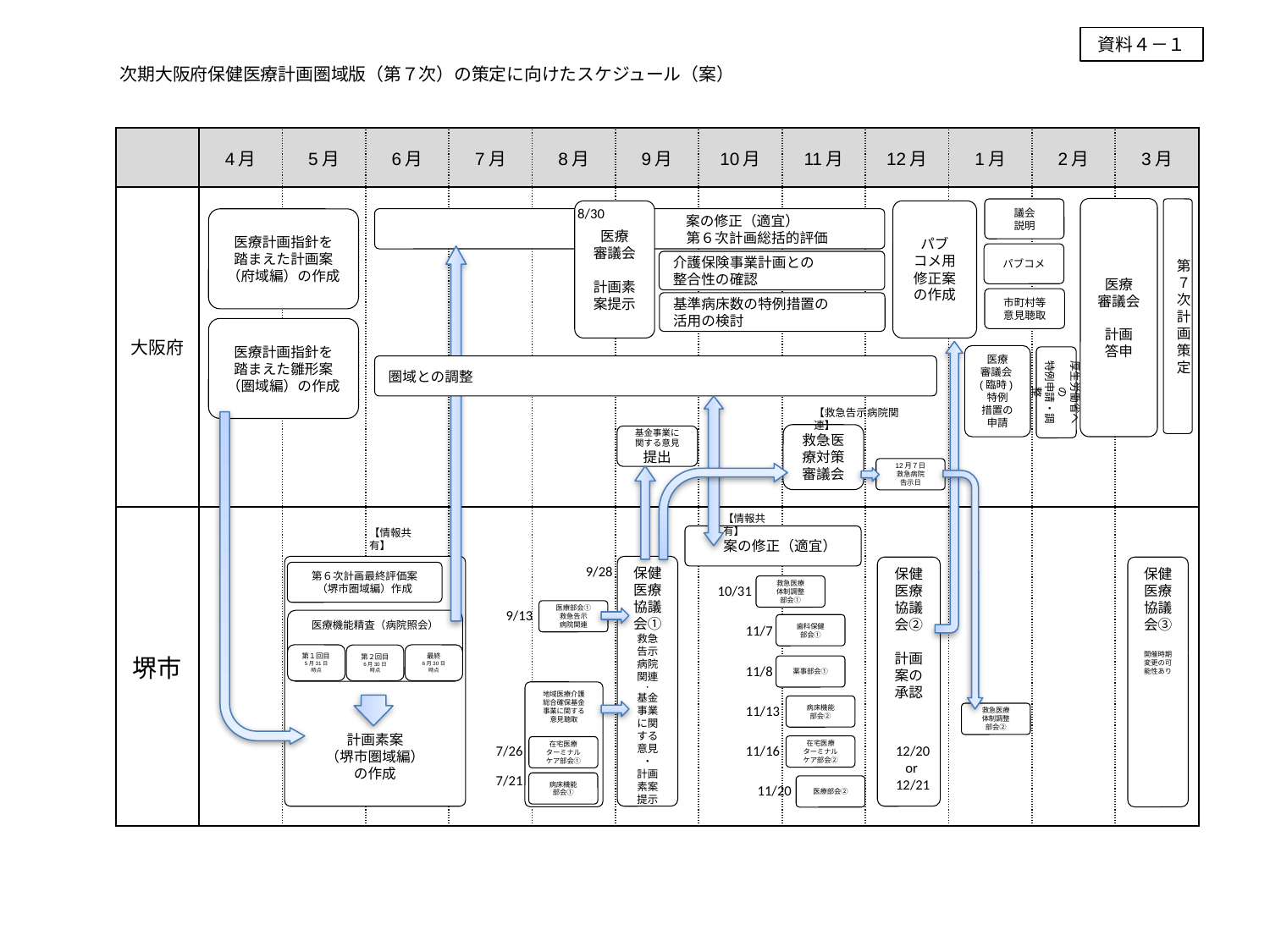

資料４－１
　　　次期大阪府保健医療計画圏域版（第７次）の策定に向けたスケジュール（案）
|  | 4月 | 5月 | 6月 | 7月 | 8月 | 9月 | 10月 | 11月 | 12月 | 1月 | 2月 | 3月 |
| --- | --- | --- | --- | --- | --- | --- | --- | --- | --- | --- | --- | --- |
| 大阪府 |  |  |  |  |  |  |  |  |  |  |  |  |
| 堺市 |  |  |  |  |  |  |  |  |  |  |  |  |
8/30
医療
審議会

計画
答申
議会
説明
第
７
次
計
画
策
定
パブ
コメ用
修正案
の作成
医療
審議会

計画素案提示
　　　　　　　　　　　　　　　　　　　　　案の修正（適宜）
　　　　　　　　　　　　　　　　　　　　　第６次計画総括的評価
医療計画指針を
踏まえた計画案
（府域編）の作成
パブコメ
介護保険事業計画との
整合性の確認
市町村等意見聴取
基準病床数の特例措置の
活用の検討
医療計画指針を
踏まえた雛形案
（圏域編）の作成
医療
審議会(臨時)特例
措置の
申請
厚生労働省への
特例申請・調整
圏域との調整
【救急告示病院関連】

救急医療対策審議会
基金事業に関する意見提出
12月７日
救急病院
告示日

【情報共有】
【情報共有】
　案の修正（適宜）
9/28
計画素案
（堺市圏域編）
の作成

保健
医療
協議会①
救急告示
病院関連
・
基金
事業に関する
意見
・
計画素案提示
保健
医療
協議会②

計画案の承認
保健
医療
協議会③

開催時期変更の可能性あり
第６次計画最終評価案
（堺市圏域編）作成

10/31
救急医療
体制調整
部会①
9/13
医療部会①
救急告示
病院関連

医療機能精査（病院照会）
歯科保健
部会①
11/7
第１回目5月31日
時点
最終
6月30日
時点
第２回目
6月30日
時点
11/8
薬事部会①
地域医療介護
総合確保基金
事業に関する
意見聴取

11/13
病床機能
部会②

救急医療
体制調整
部会②
7/26
11/16
在宅医療
ターミナル
ケア部会②
12/20
   or
12/21
在宅医療
ターミナル
ケア部会①
7/21
病床機能
部会①
医療部会②
11/20